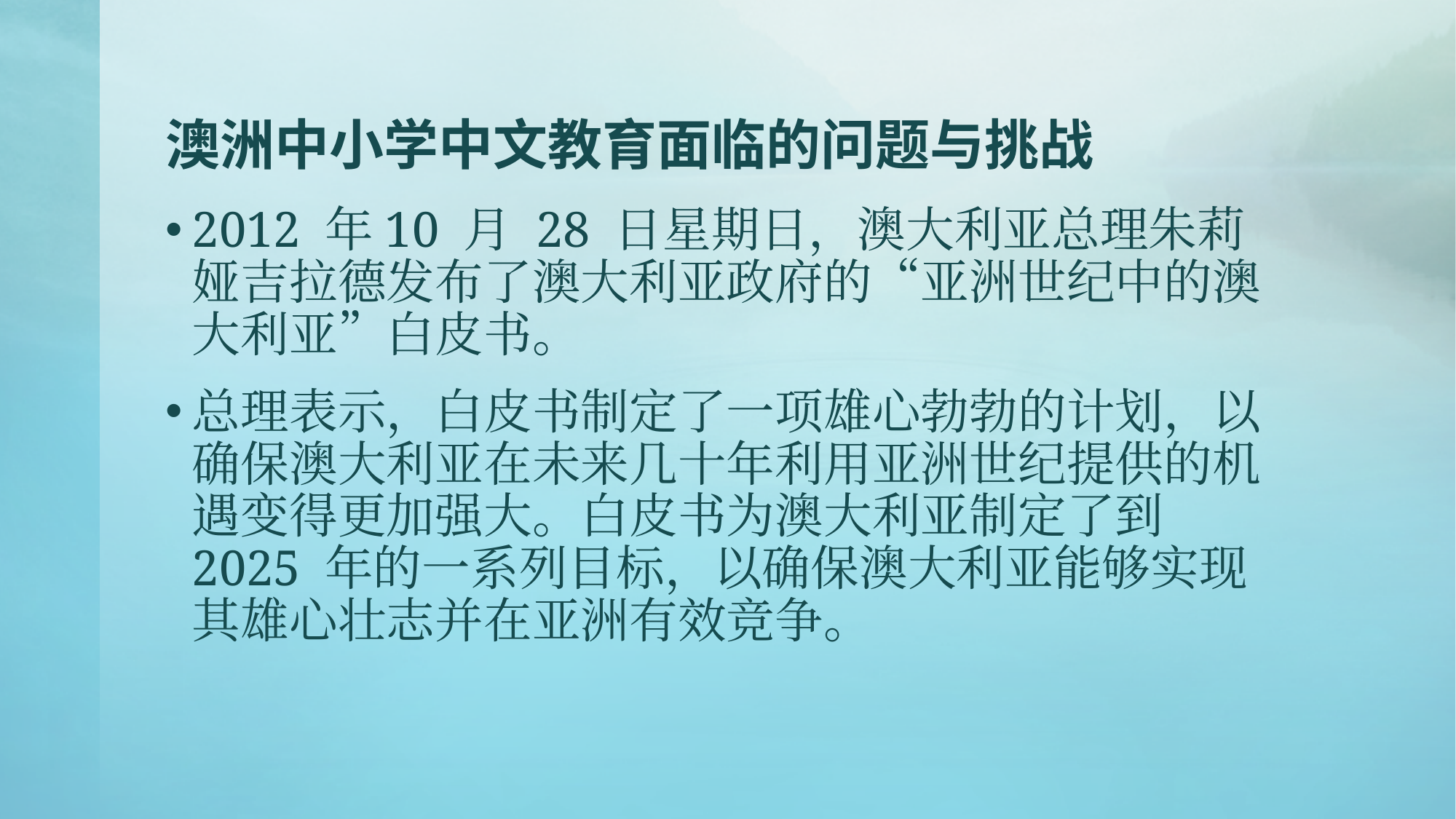

# 澳洲中小学中文教育面临的问题与挑战
2012 年10 月 28 日星期日，澳大利亚总理朱莉娅吉拉德发布了澳大利亚政府的“亚洲世纪中的澳大利亚”白皮书。
总理表示，白皮书制定了一项雄心勃勃的计划，以确保澳大利亚在未来几十年利用亚洲世纪提供的机遇变得更加强大。白皮书为澳大利亚制定了到 2025 年的一系列目标，以确保澳大利亚能够实现其雄心壮志并在亚洲有效竞争。